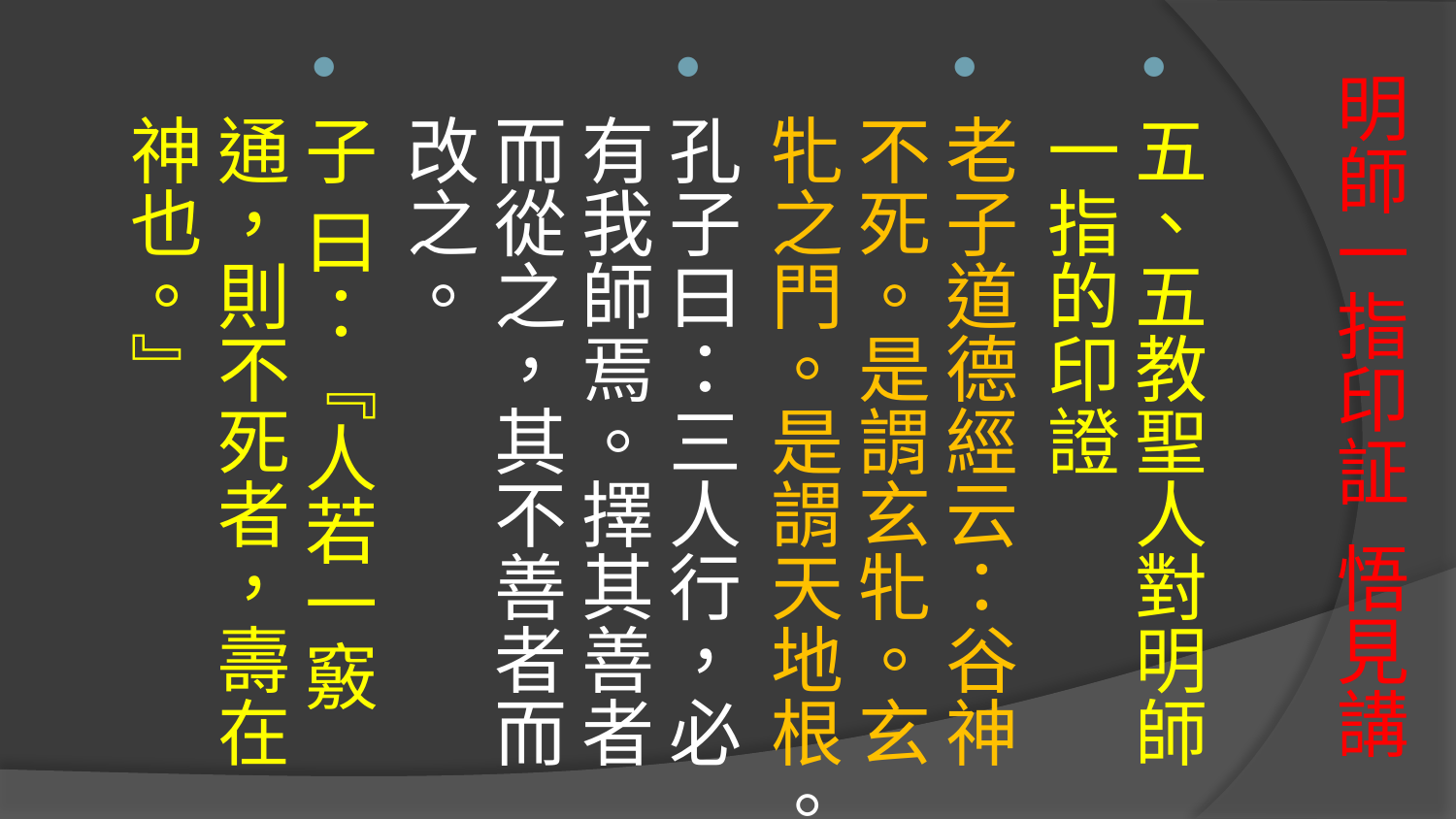

五、五教聖人對明師一指的印證
老子道德經云：谷神不死。是謂玄牝。玄牝之門。是謂天地根。
孔子曰：三人行，必有我師焉。擇其善者而從之，其不善者而改之。
子 曰：『人若一竅通，則不死者，壽在神也。』

# 明師一指印証  悟見講